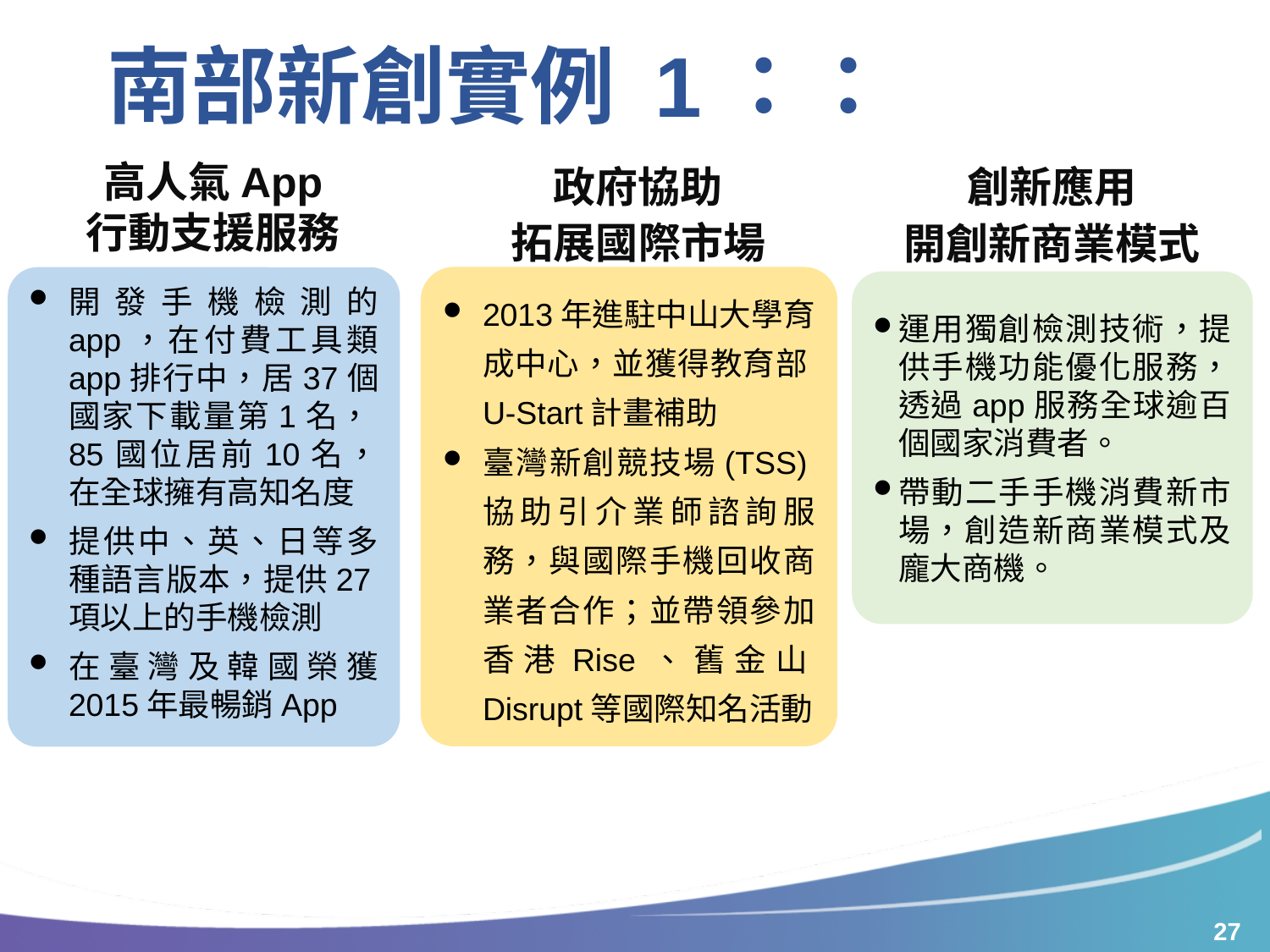

南部新創實例 1：：
高人氣App
行動支援服務
政府協助
拓展國際市場
創新應用
開創新商業模式
2013年進駐中山大學育成中心，並獲得教育部U-Start計畫補助
臺灣新創競技場(TSS)協助引介業師諮詢服務，與國際手機回收商業者合作；並帶領參加香港Rise、舊金山Disrupt等國際知名活動
開發手機檢測的 app，在付費工具類 app排行中，居37個國家下載量第1名，85國位居前10名，在全球擁有高知名度
提供中、英、日等多種語言版本，提供27項以上的手機檢測
在臺灣及韓國榮獲 2015年最暢銷App
運用獨創檢測技術，提供手機功能優化服務，透過app服務全球逾百個國家消費者。
帶動二手手機消費新市場，創造新商業模式及龐大商機。
27